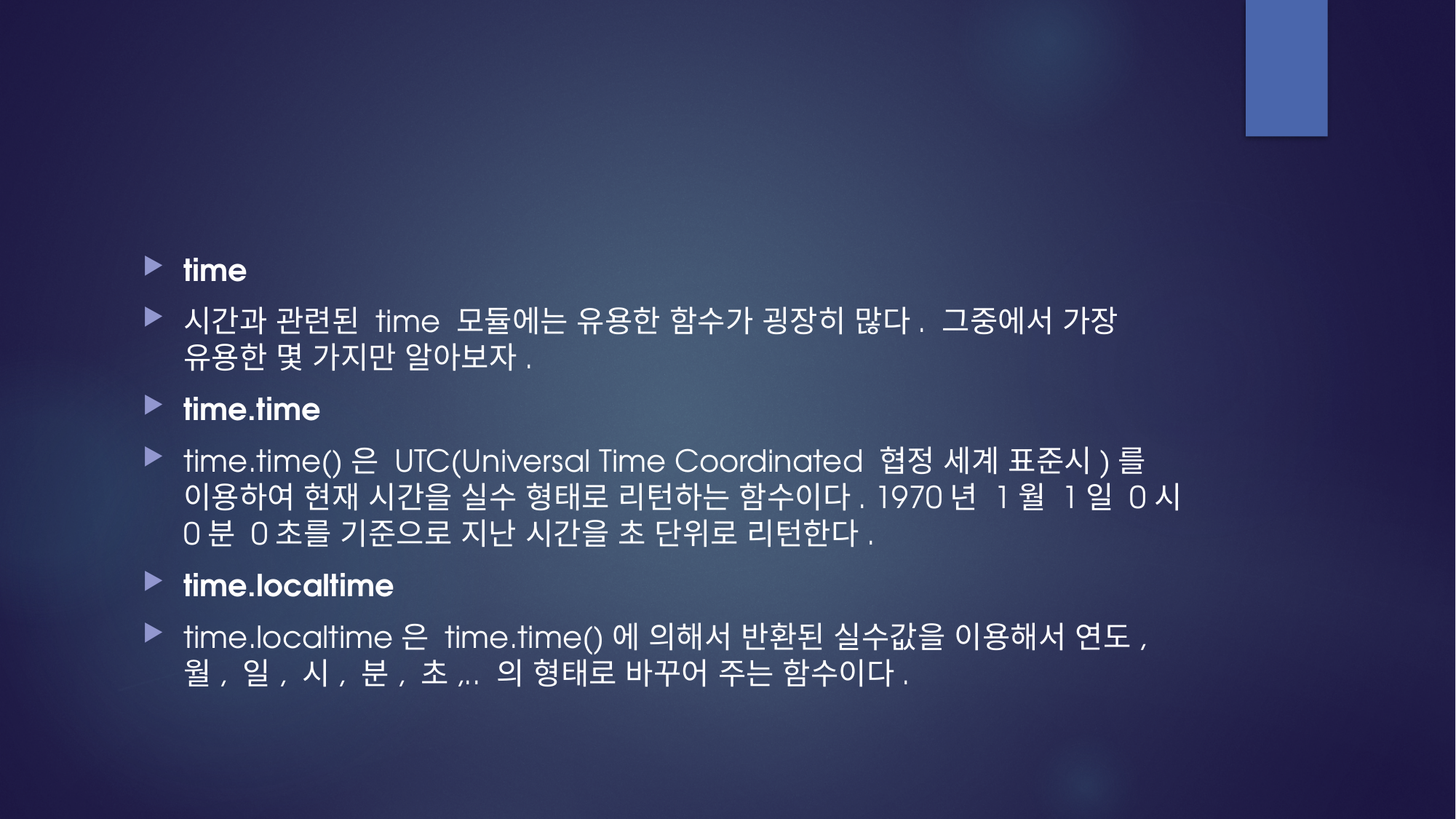

#
time
시간과 관련된 time 모듈에는 유용한 함수가 굉장히 많다. 그중에서 가장 유용한 몇 가지만 알아보자.
time.time
time.time()은 UTC(Universal Time Coordinated 협정 세계 표준시)를 이용하여 현재 시간을 실수 형태로 리턴하는 함수이다. 1970년 1월 1일 0시 0분 0초를 기준으로 지난 시간을 초 단위로 리턴한다.
time.localtime
time.localtime은 time.time()에 의해서 반환된 실수값을 이용해서 연도, 월, 일, 시, 분, 초,.. 의 형태로 바꾸어 주는 함수이다.